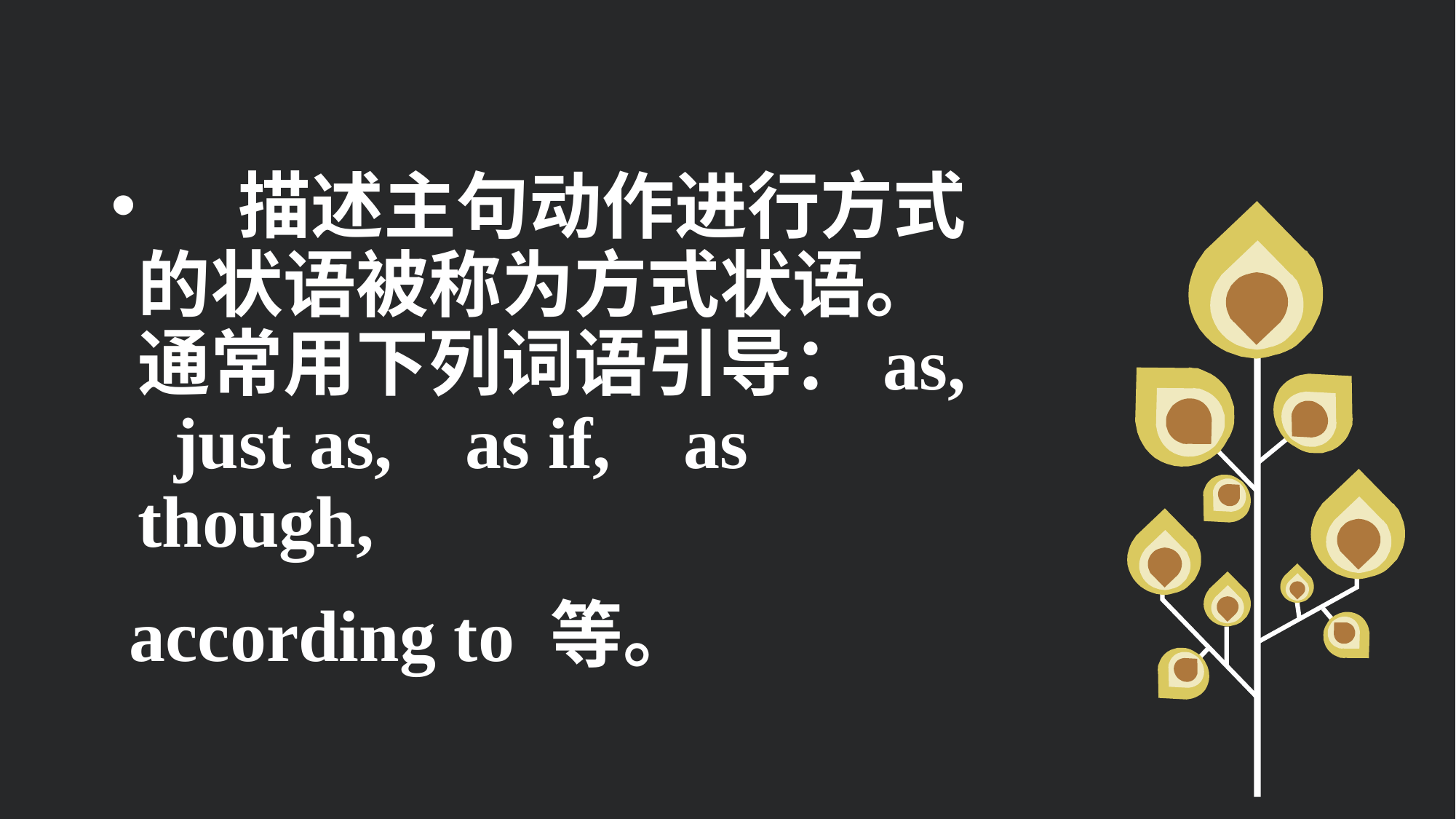

描述主句动作进行方式的状语被称为方式状语。通常用下列词语引导：as,    just as,    as if,    as though,
 according to 等。